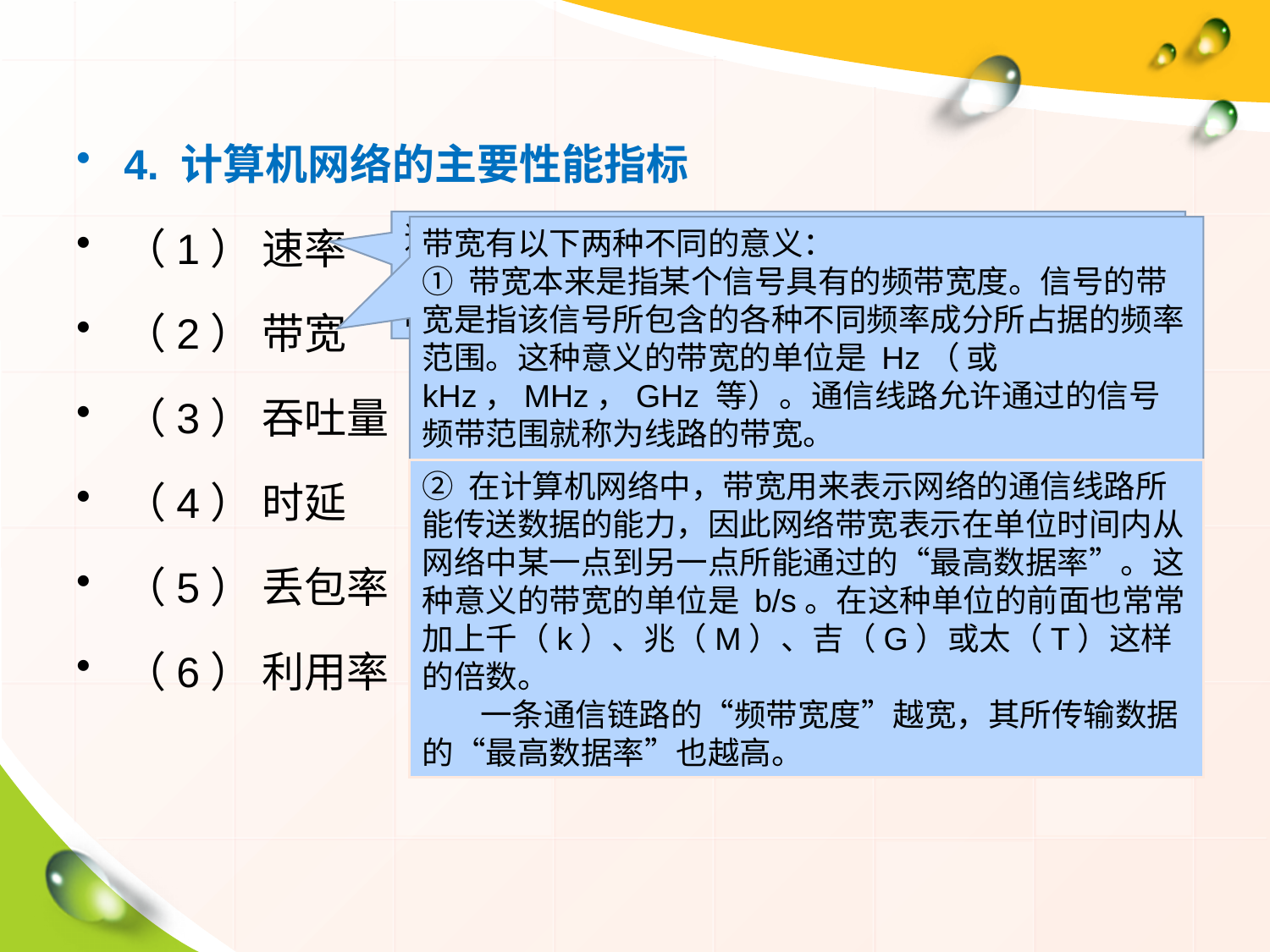

4. 计算机网络的主要性能指标
（1） 速率
（2） 带宽
（3） 吞吐量
（4） 时延
（5） 丢包率
（6） 利用率

速率就是数据的传送速率，它也称为数据率（data rate）或比特率（bit rate），是计算机网络中最重要的一个性能指标。网络技术中速率的单位是 b/s
带宽有以下两种不同的意义：
① 带宽本来是指某个信号具有的频带宽度。信号的带宽是指该信号所包含的各种不同频率成分所占据的频率范围。这种意义的带宽的单位是 Hz（ 或 kHz，MHz，GHz 等）。通信线路允许通过的信号频带范围就称为线路的带宽。
② 在计算机网络中，带宽用来表示网络的通信线路所能传送数据的能力，因此网络带宽表示在单位时间内从网络中某一点到另一点所能通过的“最高数据率”。这种意义的带宽的单位是 b/s。在这种单位的前面也常常加上千（k）、兆（M）、吉（G）或太（T）这样的倍数。
       一条通信链路的“频带宽度”越宽，其所传输数据的“最高数据率”也越高。